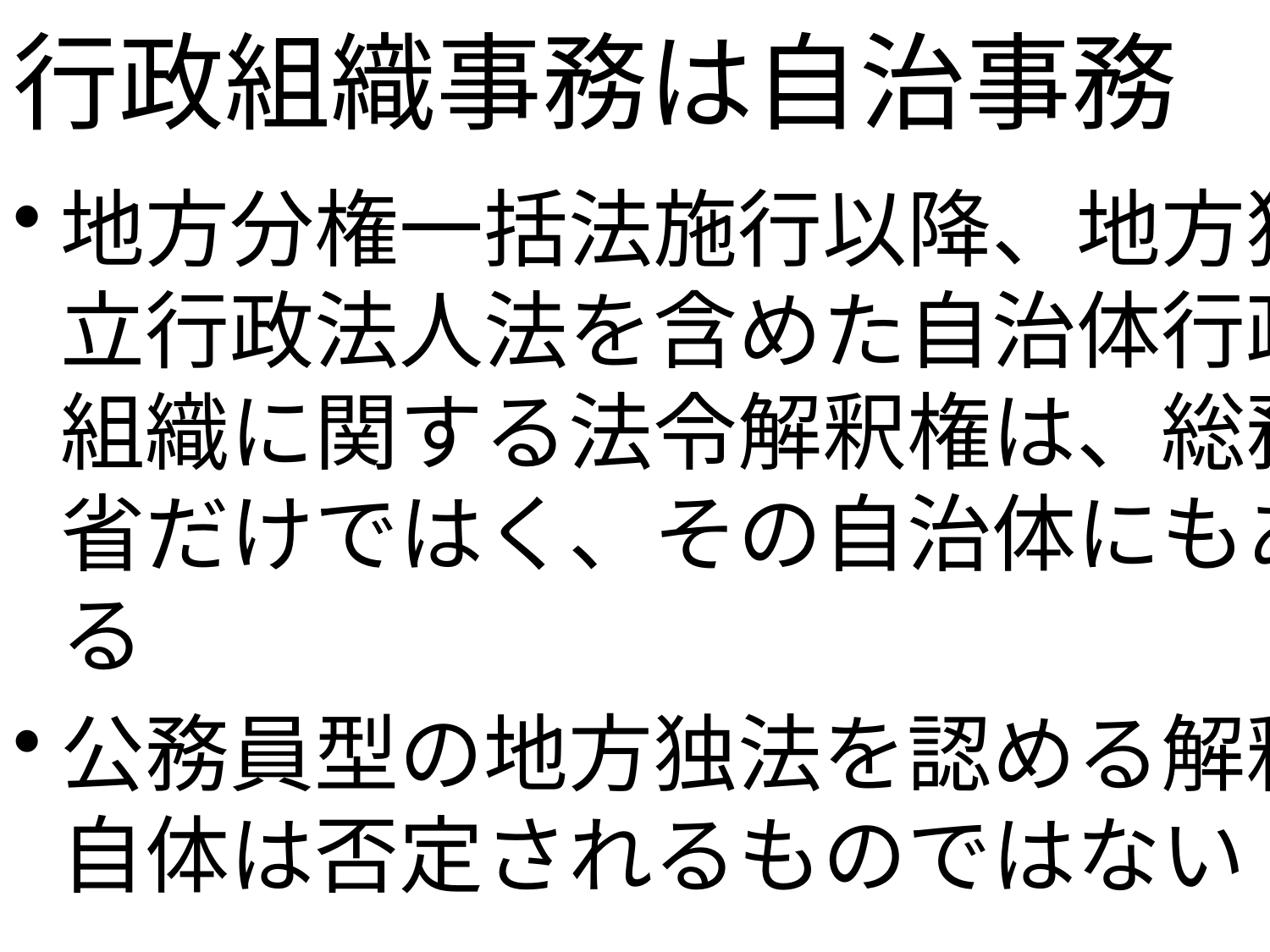

# 行政組織事務は自治事務
地方分権一括法施行以降、地方独立行政法人法を含めた自治体行政組織に関する法令解釈権は、総務省だけではく、その自治体にもある
公務員型の地方独法を認める解釈自体は否定されるものではない